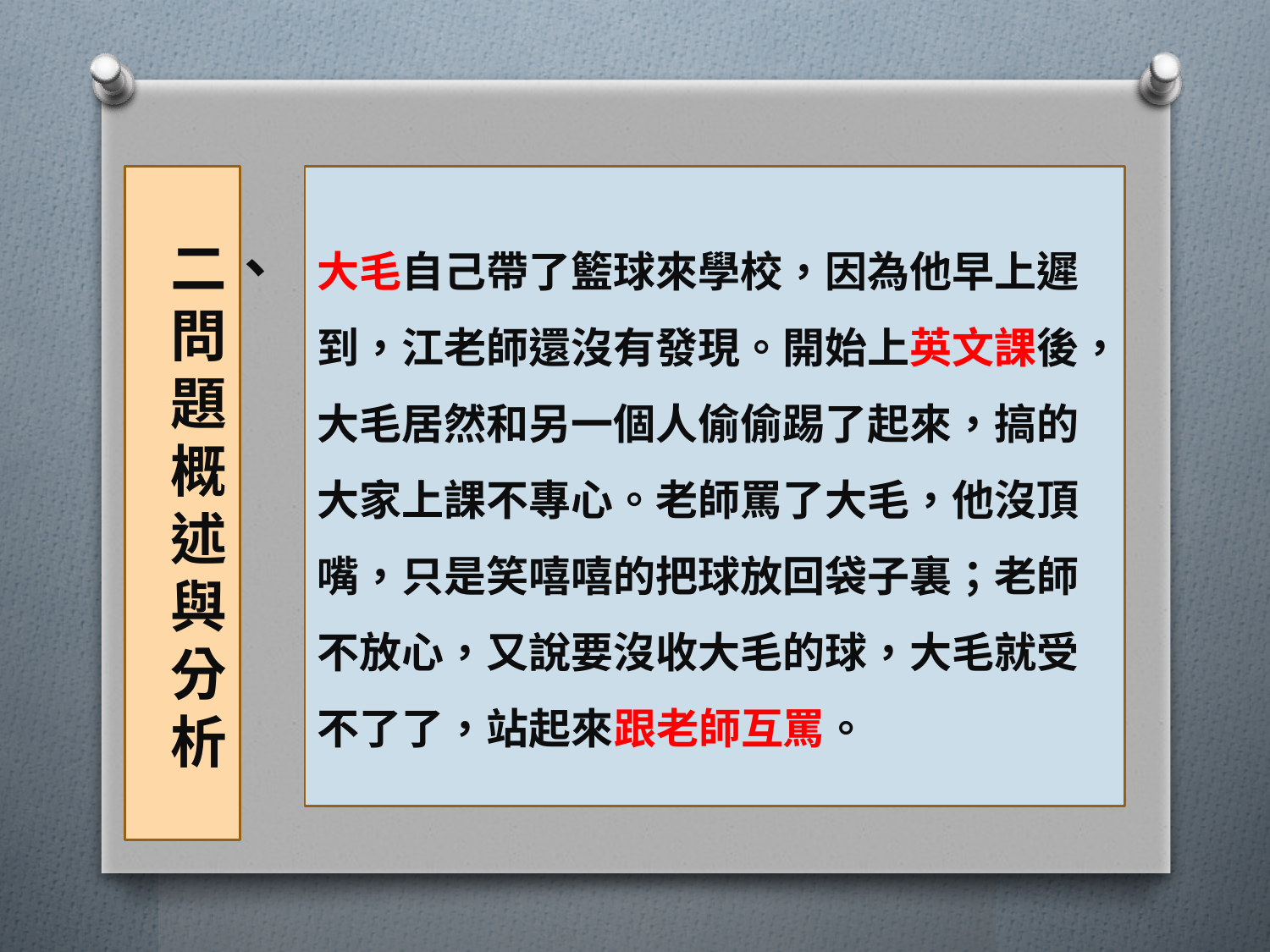

# 二、問題概述與分析
大毛自己帶了籃球來學校，因為他早上遲到，江老師還沒有發現。開始上英文課後，大毛居然和另一個人偷偷踢了起來，搞的大家上課不專心。老師罵了大毛，他沒頂嘴，只是笑嘻嘻的把球放回袋子裏；老師不放心，又說要沒收大毛的球，大毛就受不了了，站起來跟老師互罵。